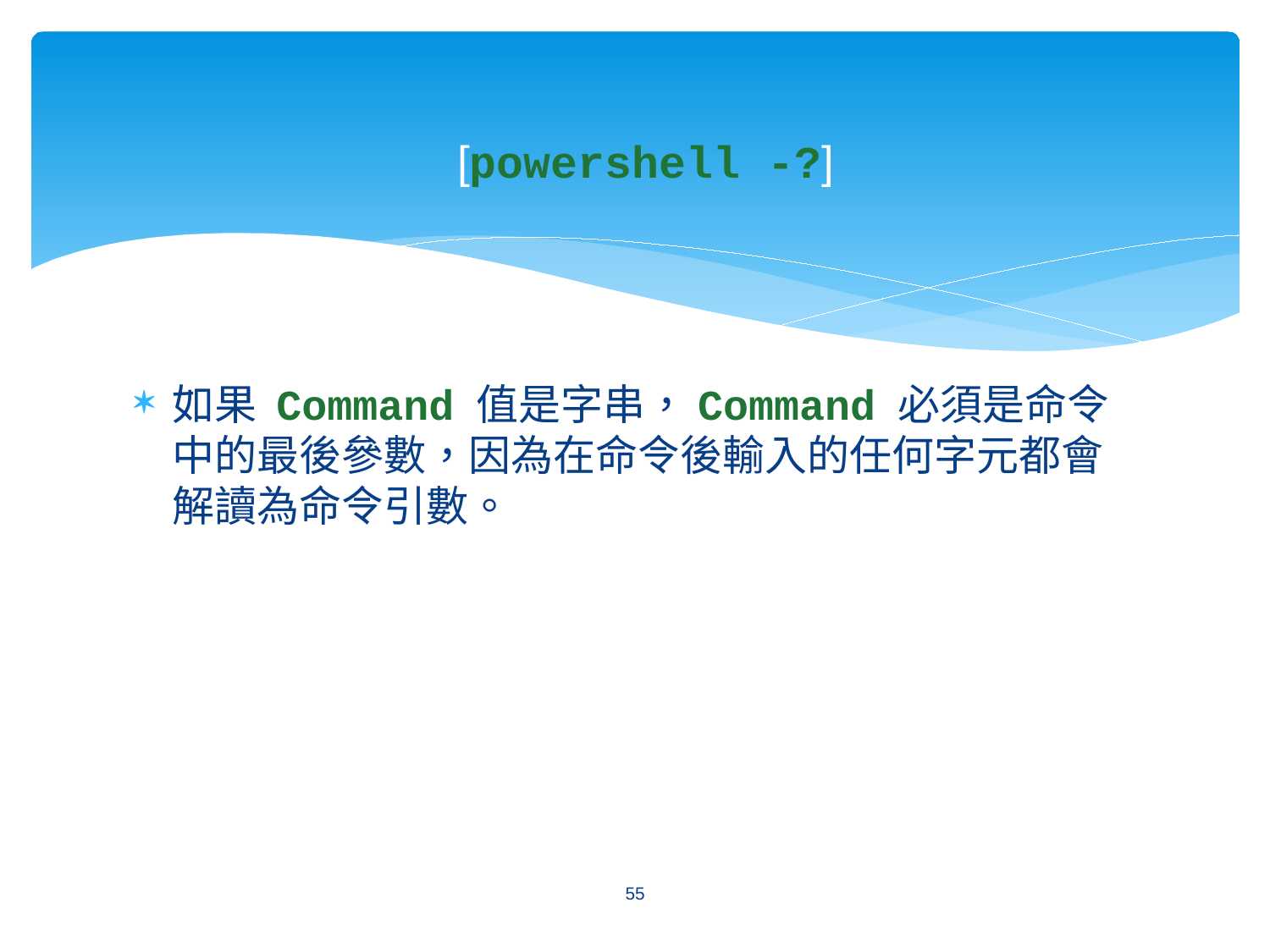

# [powershell -?]
如果 Command 值是字串，Command 必須是命令中的最後參數，因為在命令後輸入的任何字元都會解讀為命令引數。
55